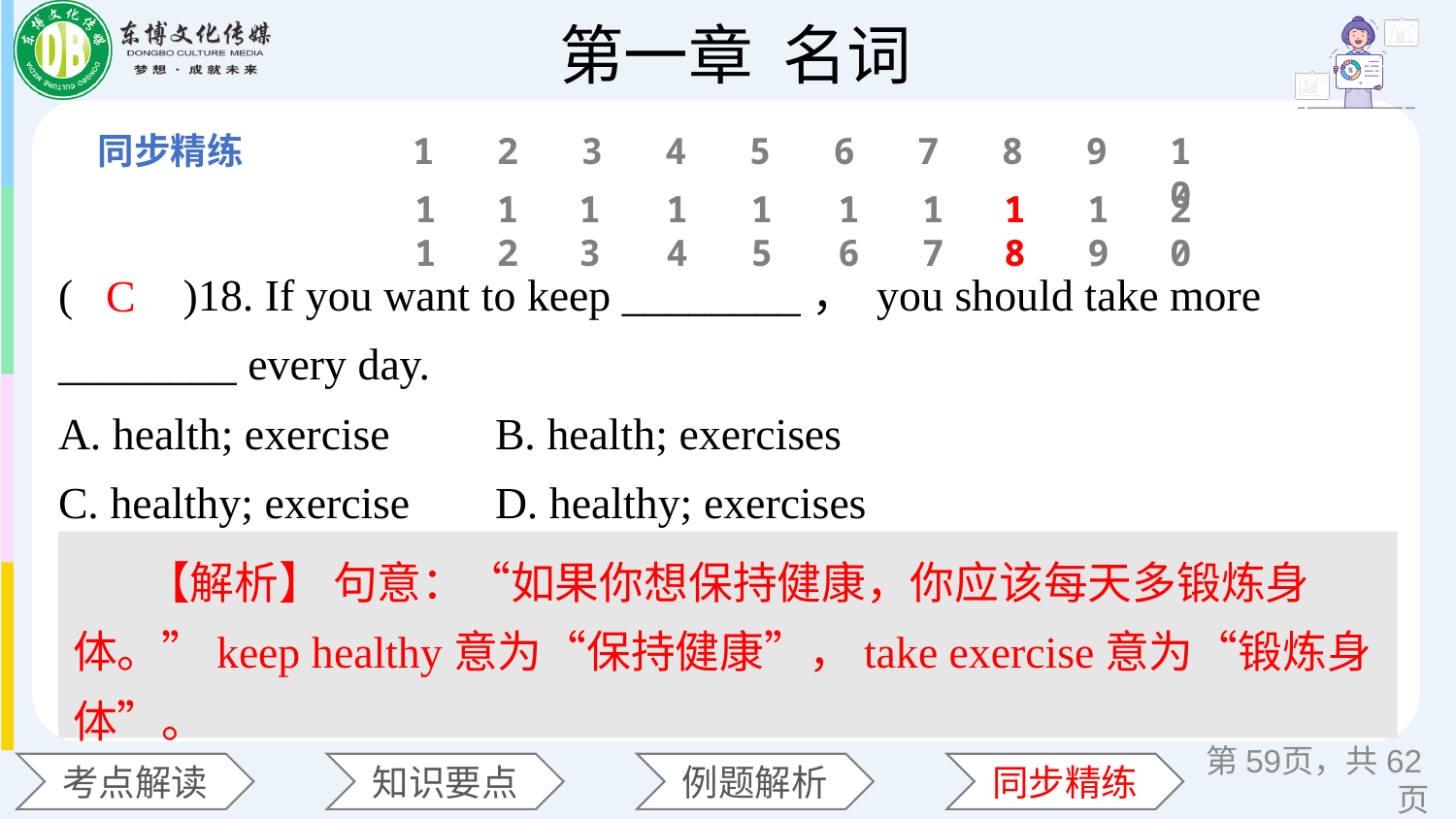

1
2
3
4
5
6
7
8
9
10
11
12
13
14
15
16
17
18
19
20
(　　)18. If you want to keep ________， you should take more ________ every day.
A. health; exercise    	B. health; exercises
C. healthy; exercise    	D. healthy; exercises
C
【解析】 句意：“如果你想保持健康，你应该每天多锻炼身体。”keep healthy意为“保持健康”，take exercise意为“锻炼身体”。
第59页，共62页